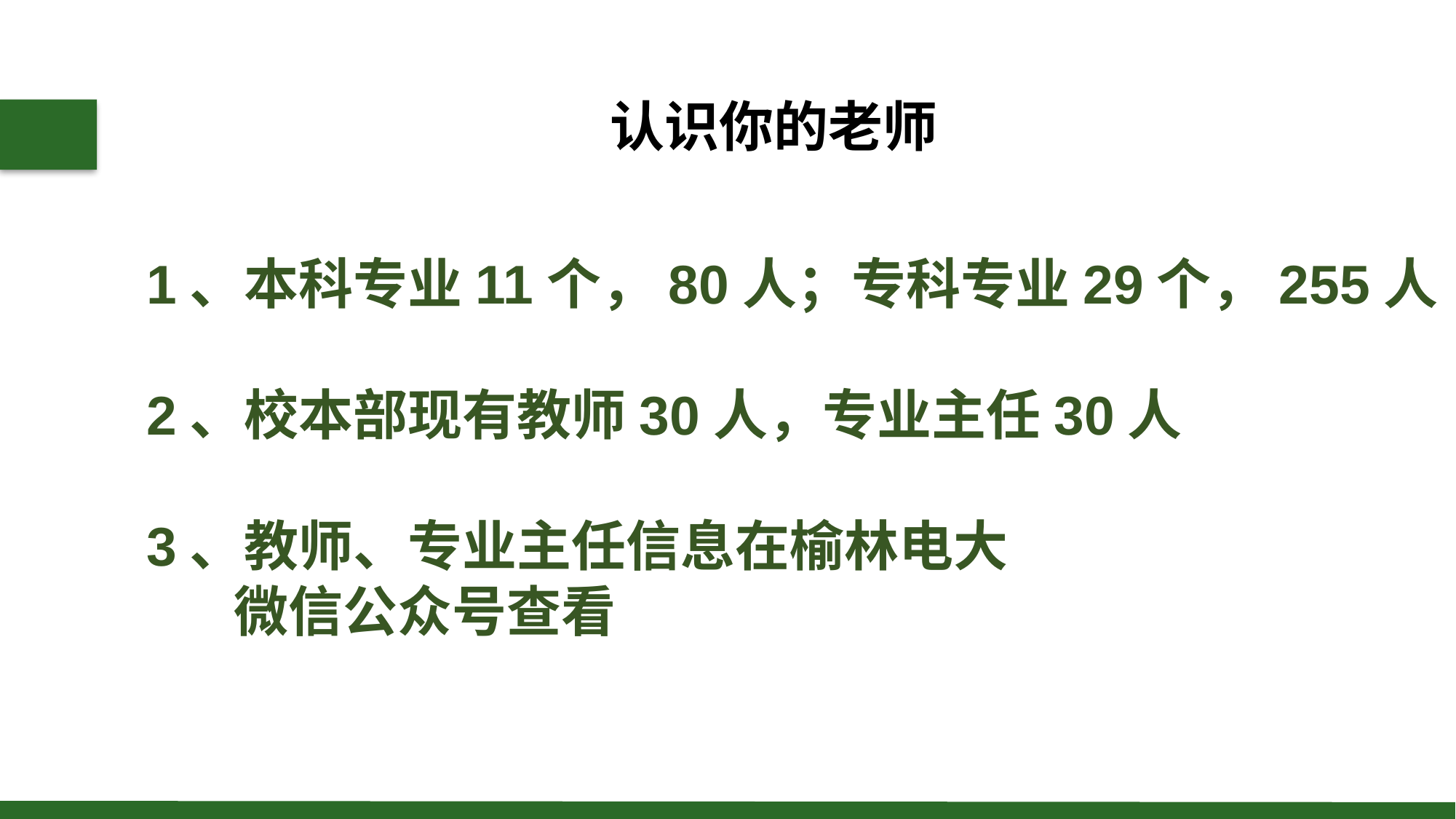

认识你的老师

01

01
1、本科专业11个，80人；专科专业29个，255人

2、校本部现有教师30人，专业主任30人

3、教师、专业主任信息在榆林电大
      微信公众号查看